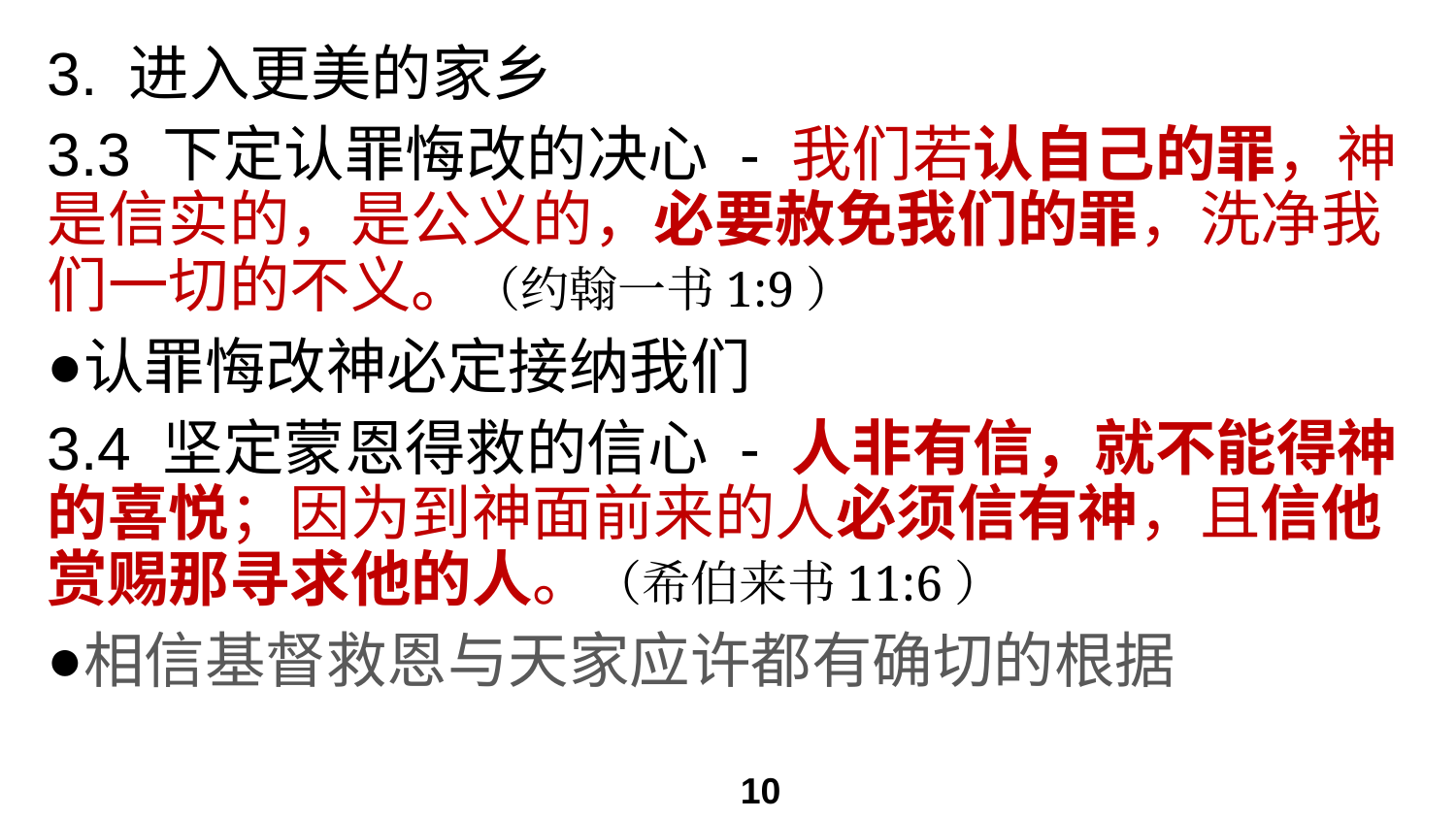

# 3. 进入更美的家乡
3.3 下定认罪悔改的决心 - 我们若认自己的罪，神是信实的，是公义的，必要赦免我们的罪，洗净我们一切的不义。（约翰一书1:9）
认罪悔改神必定接纳我们
3.4 坚定蒙恩得救的信心 - 人非有信，就不能得神的喜悦；因为到神面前来的人必须信有神，且信他赏赐那寻求他的人。（希伯来书11:6）
相信基督救恩与天家应许都有确切的根据
10